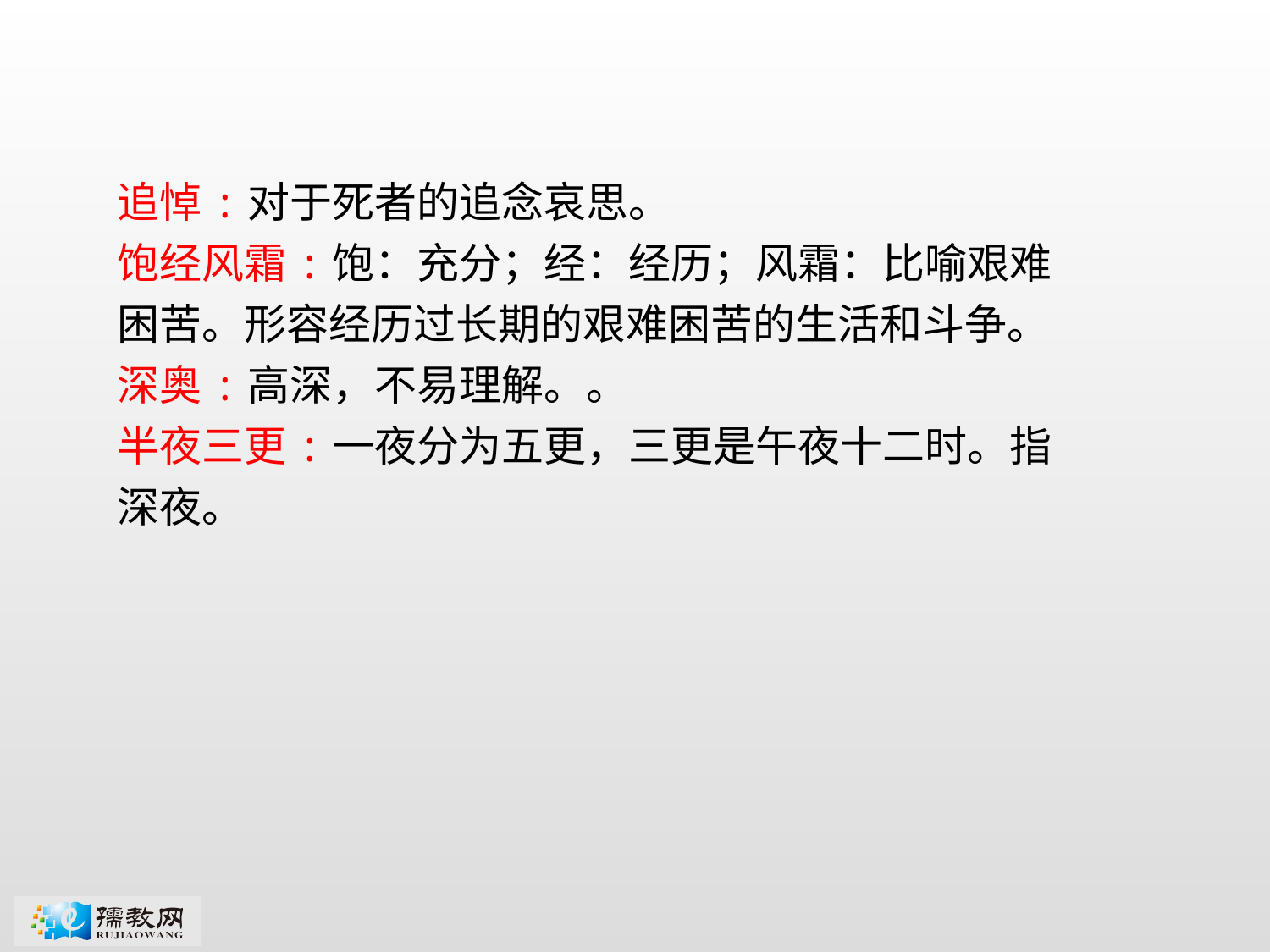

追悼:对于死者的追念哀思。
饱经风霜:饱：充分；经：经历；风霜：比喻艰难困苦。形容经历过长期的艰难困苦的生活和斗争。
深奥:高深，不易理解。。
半夜三更:一夜分为五更，三更是午夜十二时。指深夜。